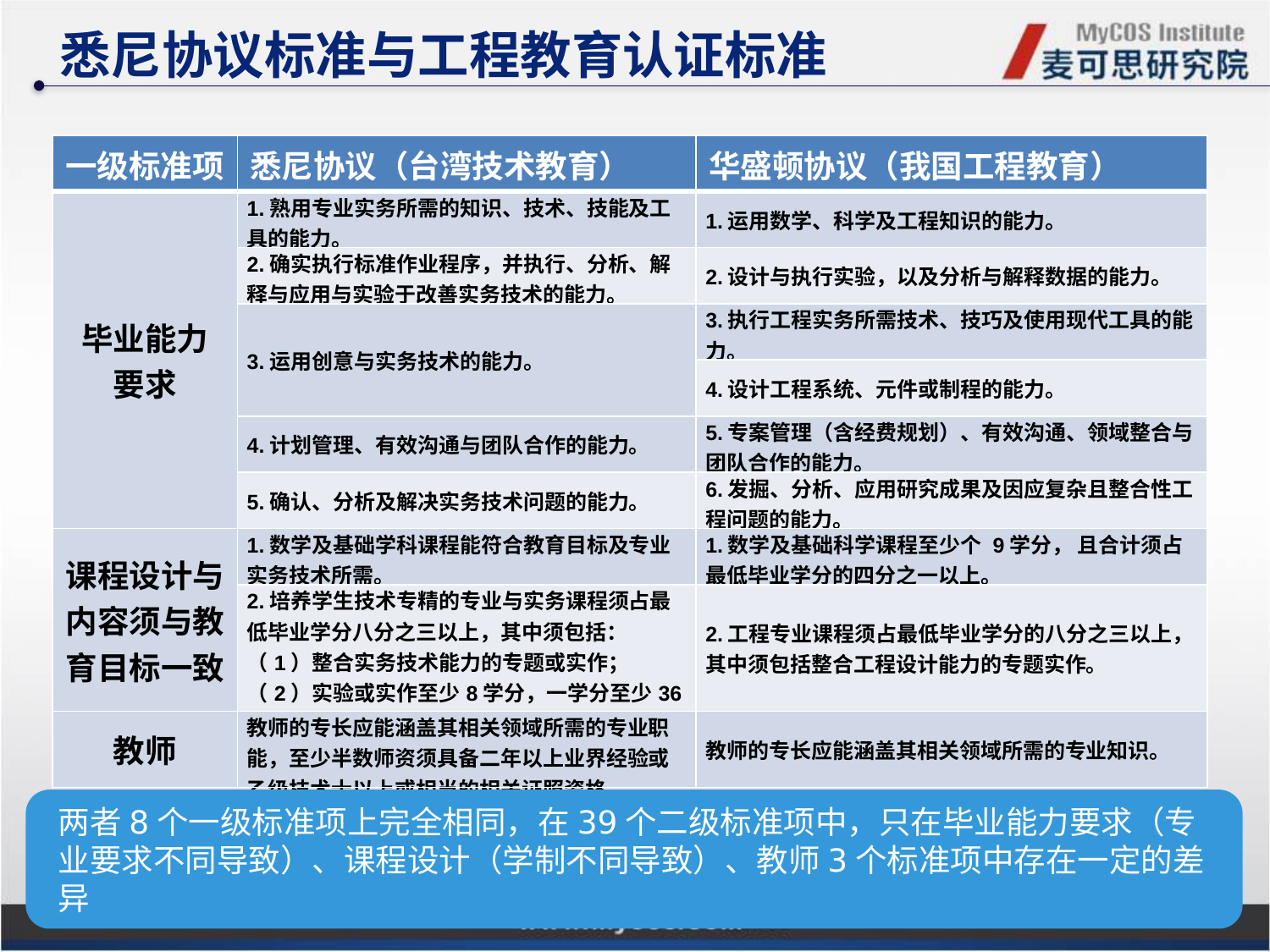

悉尼协议标准与工程教育认证标准
| 一级标准项 | 悉尼协议（台湾技术教育） | 华盛顿协议（我国工程教育） |
| --- | --- | --- |
| 毕业能力 要求 | 1.熟用专业实务所需的知识、技术、技能及工具的能力。 | 1.运用数学、科学及工程知识的能力。 |
|  | 2.确实执行标准作业程序，并执行、分析、解释与应用与实验于改善实务技术的能力。 | 2.设计与执行实验，以及分析与解释数据的能力。 |
|  | 3.运用创意与实务技术的能力。 | 3.执行工程实务所需技术、技巧及使用现代工具的能力。 |
|  |  | 4.设计工程系统、元件或制程的能力。 |
|  | 4.计划管理、有效沟通与团队合作的能力。 | 5.专案管理（含经费规划）、有效沟通、领域整合与团队合作的能力。 |
|  | 5.确认、分析及解决实务技术问题的能力。 | 6.发掘、分析、应用研究成果及因应复杂且整合性工程问题的能力。 |
| 课程设计与内容须与教育目标一致 | 1.数学及基础学科课程能符合教育目标及专业实务技术所需。 | 1.数学及基础科学课程至少个 9学分， 且合计须占最低毕业学分的四分之一以上。 |
|  | 2.培养学生技术专精的专业与实务课程须占最低毕业学分八分之三以上，其中须包括： （1）整合实务技术能力的专题或实作；（2）实验或实作至少8学分，一学分至少36小时。 | 2.工程专业课程须占最低毕业学分的八分之三以上，其中须包括整合工程设计能力的专题实作。 |
| 教师 | 教师的专长应能涵盖其相关领域所需的专业职能，至少半数师资须具备二年以上业界经验或乙级技术士以上或相当的相关证照资格。 | 教师的专长应能涵盖其相关领域所需的专业知识。 |
两者8个一级标准项上完全相同，在39个二级标准项中，只在毕业能力要求（专业要求不同导致）、课程设计（学制不同导致）、教师3个标准项中存在一定的差异